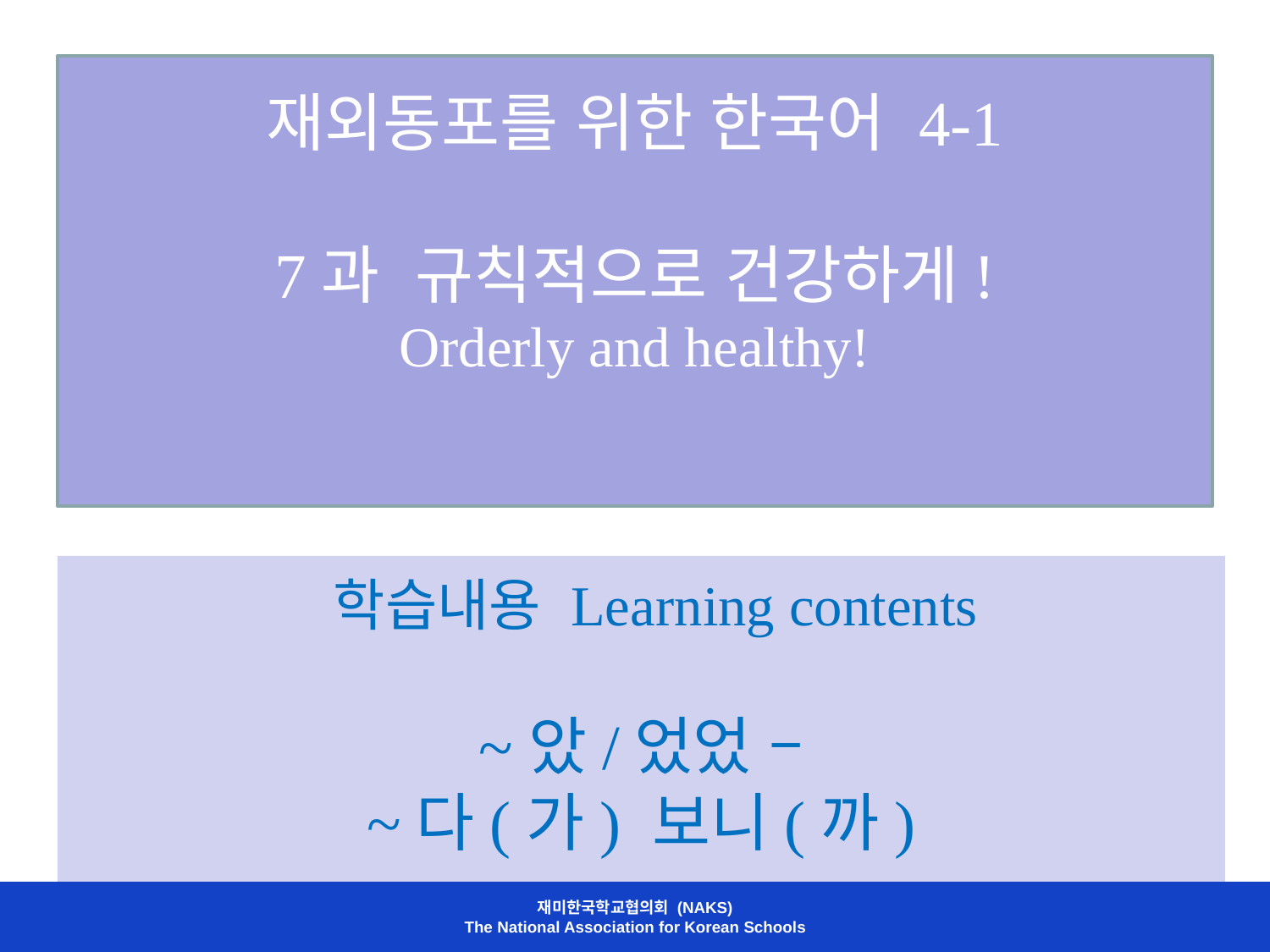

# 재외동포를 위한 한국어 4-1 7과  규칙적으로 건강하게! Orderly and healthy!
 학습내용 Learning contents

~았/었었 –
~다(가) 보니(까)

재미한국학교협의회 (NAKS)
The National Association for Korean Schools